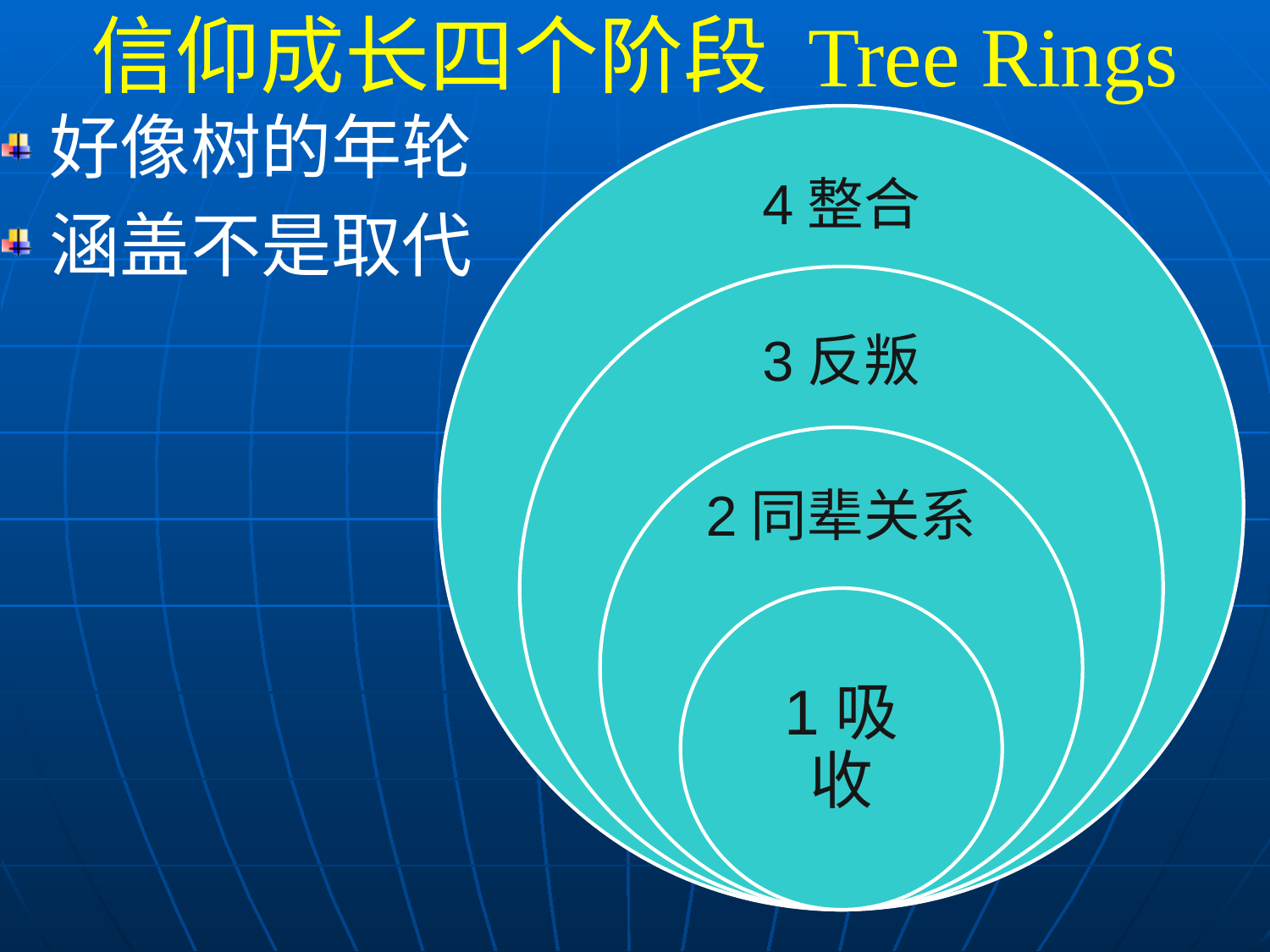

信仰成长四个阶段 Tree Rings
好像树的年轮
涵盖不是取代
4整合
3反叛
2同辈关系
1吸收